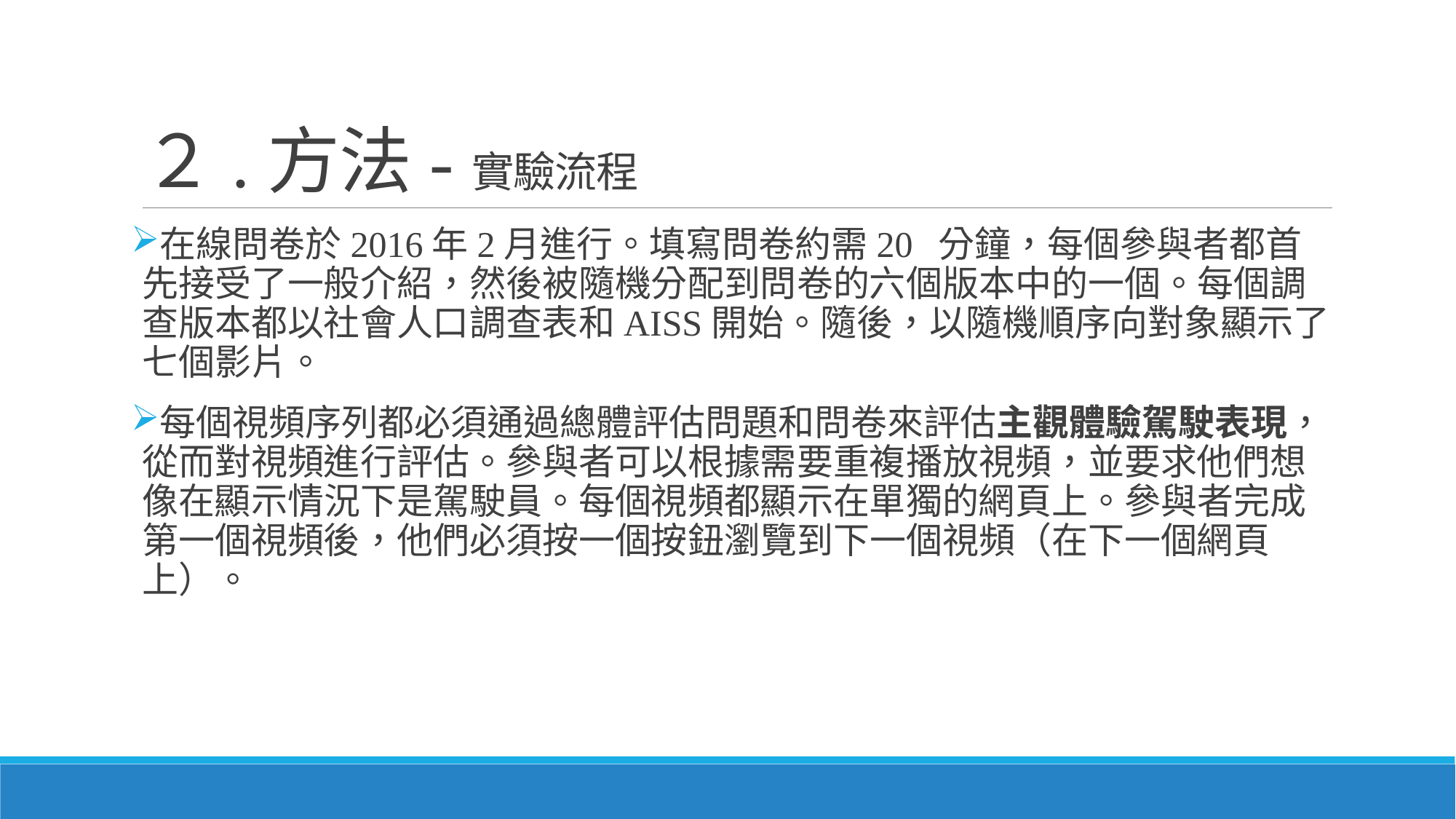

# ２.方法-實驗流程
在線問卷於2016年2月進行。填寫問卷約需20  分鐘，每個參與者都首先接受了一般介紹，然後被隨機分配到問卷的六個版本中的一個。每個調查版本都以社會人口調查表和AISS開始。隨後，以隨機順序向對象顯示了七個影片。
每個視頻序列都必須通過總體評估問題和問卷來評估主觀體驗駕駛表現，從而對視頻進行評估。參與者可以根據需要重複播放視頻，並要求他們想像在顯示情況下是駕駛員。每個視頻都顯示在單獨的網頁上。參與者完成第一個視頻後，他們必須按一個按鈕瀏覽到下一個視頻（在下一個網頁上）。